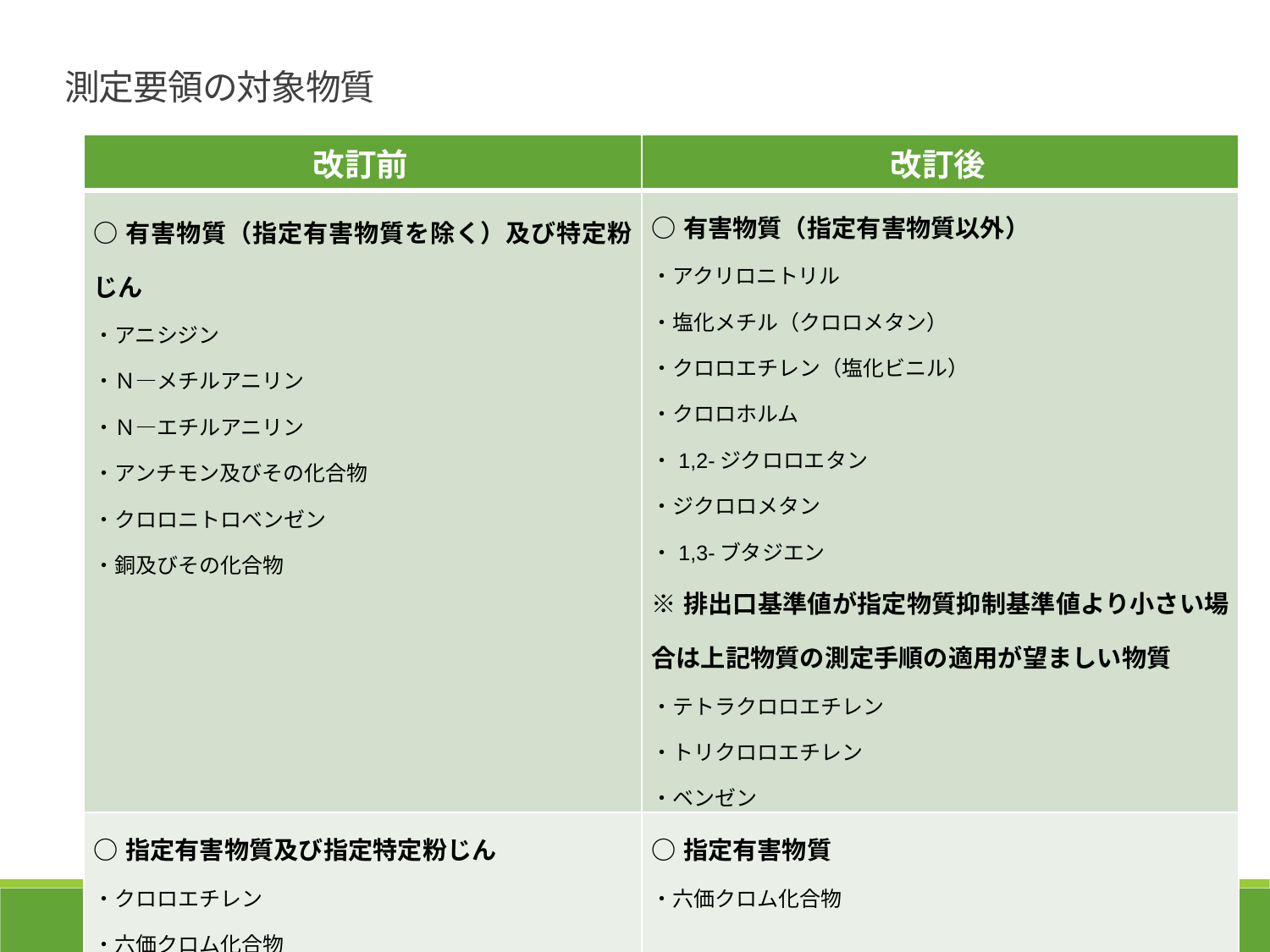

測定要領の対象物質
| 改訂前 | 改訂後 |
| --- | --- |
| ○有害物質（指定有害物質を除く）及び特定粉じん ・アニシジン ・Ｎ―メチルアニリン ・Ｎ―エチルアニリン ・アンチモン及びその化合物 ・クロロニトロベンゼン ・銅及びその化合物 | ○有害物質（指定有害物質以外） ・アクリロニトリル ・塩化メチル（クロロメタン） ・クロロエチレン（塩化ビニル） ・クロロホルム ・1,2-ジクロロエタン ・ジクロロメタン ・1,3-ブタジエン ※排出口基準値が指定物質抑制基準値より小さい場合は上記物質の測定手順の適用が望ましい物質 ・テトラクロロエチレン ・トリクロロエチレン ・ベンゼン |
| ○指定有害物質及び指定特定粉じん ・クロロエチレン ・六価クロム化合物 | ○指定有害物質 ・六価クロム化合物 |
5